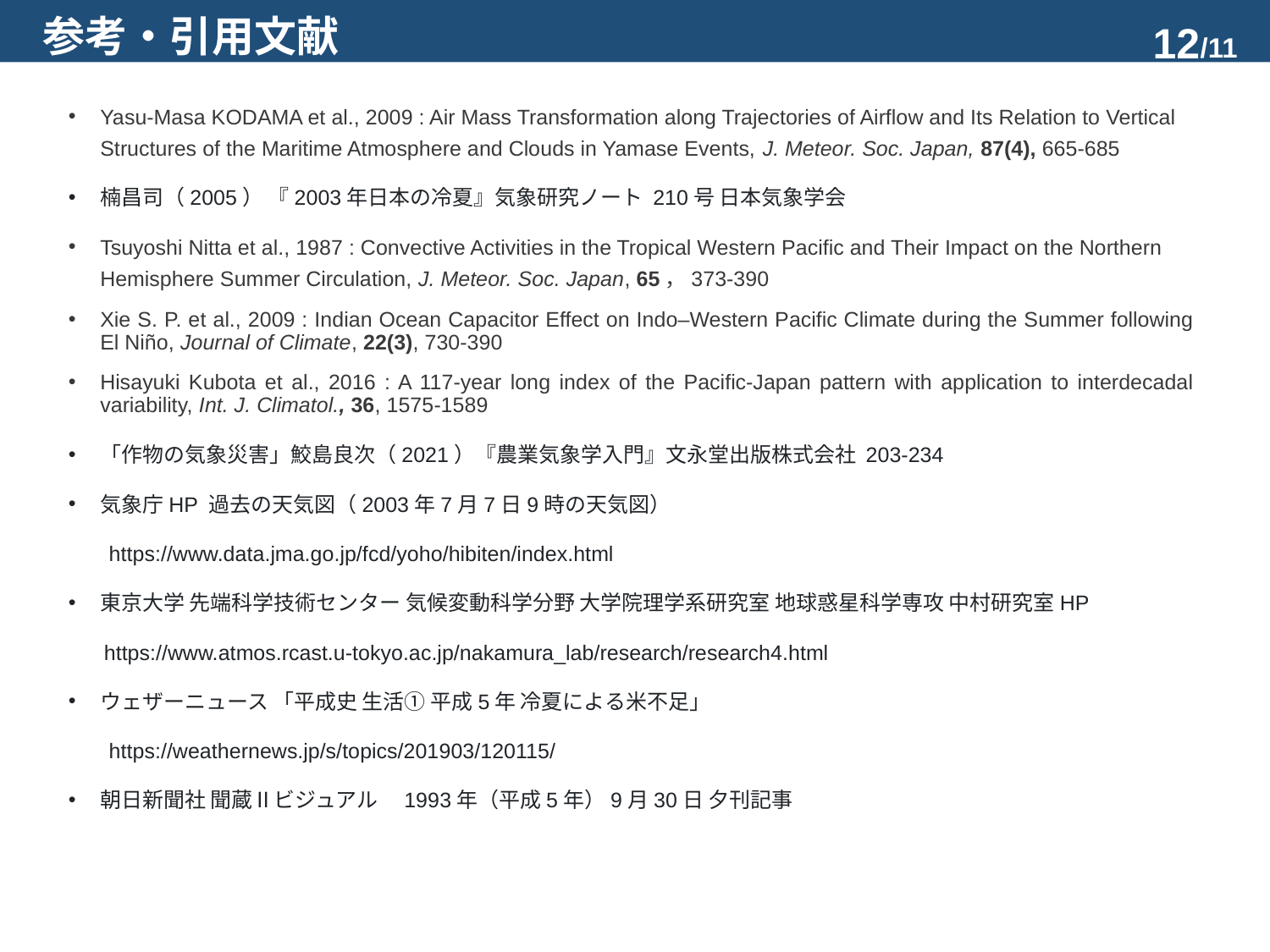

# 参考・引用文献
12
Yasu-Masa KODAMA et al., 2009 : Air Mass Transformation along Trajectories of Airflow and Its Relation to Vertical Structures of the Maritime Atmosphere and Clouds in Yamase Events, J. Meteor. Soc. Japan, 87(4), 665-685
楠昌司（2005） 『2003年日本の冷夏』気象研究ノート 210号 日本気象学会
Tsuyoshi Nitta et al., 1987 : Convective Activities in the Tropical Western Pacific and Their Impact on the Northern Hemisphere Summer Circulation, J. Meteor. Soc. Japan, 65，373-390
Xie S. P. et al., 2009 : Indian Ocean Capacitor Effect on Indo–Western Pacific Climate during the Summer following El Niño, Journal of Climate, 22(3), 730-390
Hisayuki Kubota et al., 2016 : A 117-year long index of the Pacific-Japan pattern with application to interdecadal variability, Int. J. Climatol., 36, 1575-1589
「作物の気象災害」鮫島良次（2021）『農業気象学入門』文永堂出版株式会社 203-234
気象庁HP 過去の天気図（2003年7月7日9時の天気図）
 　 https://www.data.jma.go.jp/fcd/yoho/hibiten/index.html
東京大学 先端科学技術センター 気候変動科学分野 大学院理学系研究室 地球惑星科学専攻 中村研究室HP
　  https://www.atmos.rcast.u-tokyo.ac.jp/nakamura_lab/research/research4.html
ウェザーニュース 「平成史 生活① 平成5年 冷夏による米不足」
  　https://weathernews.jp/s/topics/201903/120115/
朝日新聞社 聞蔵Ⅱビジュアル　1993年（平成5年）9月30日 夕刊記事